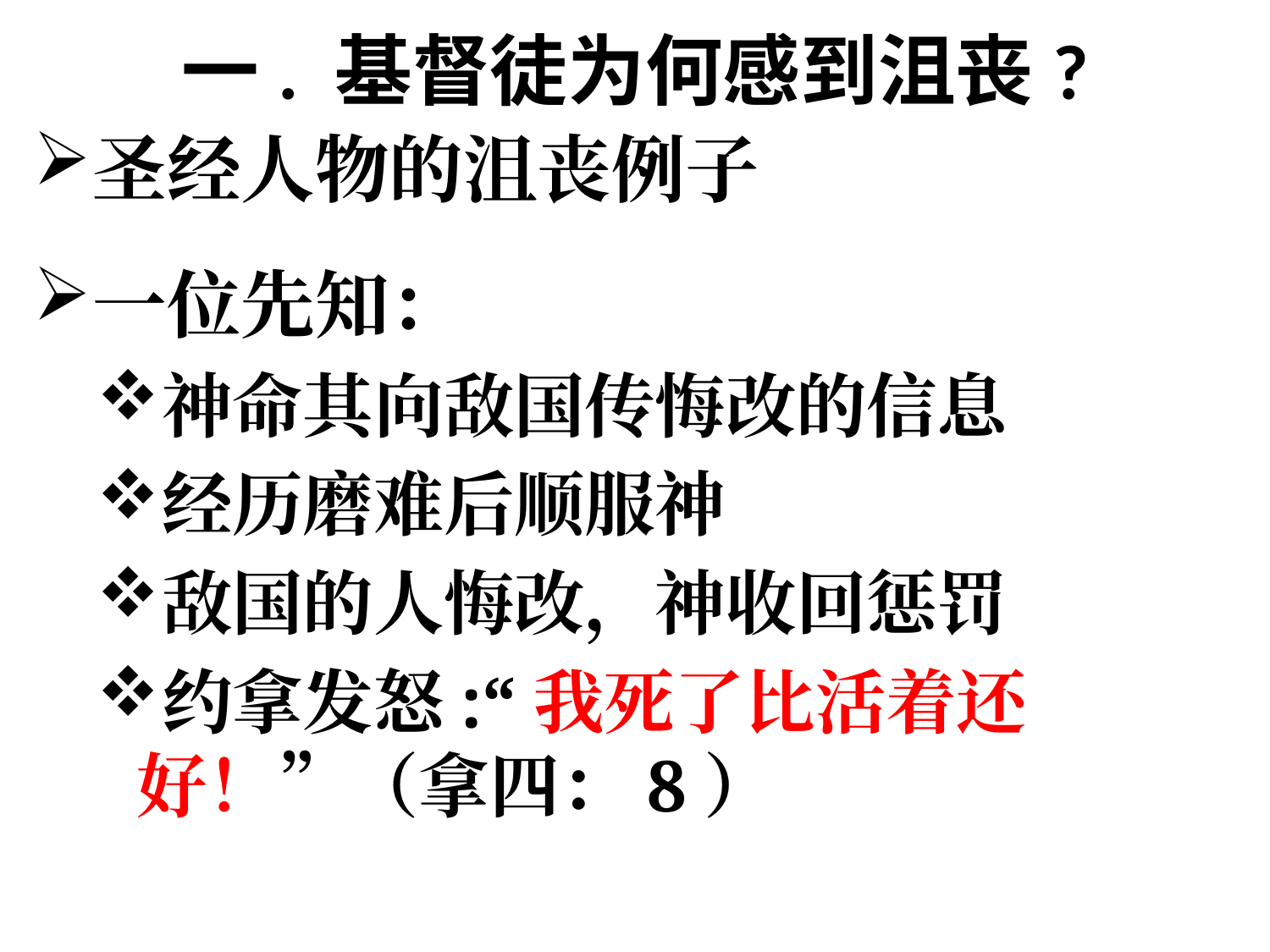

# 一. 基督徒为何感到沮丧?
圣经人物的沮丧例子

一位先知：
神命其向敌国传悔改的信息
经历磨难后顺服神
敌国的人悔改，神收回惩罚
约拿发怒:“我死了比活着还好！”（拿四：8）